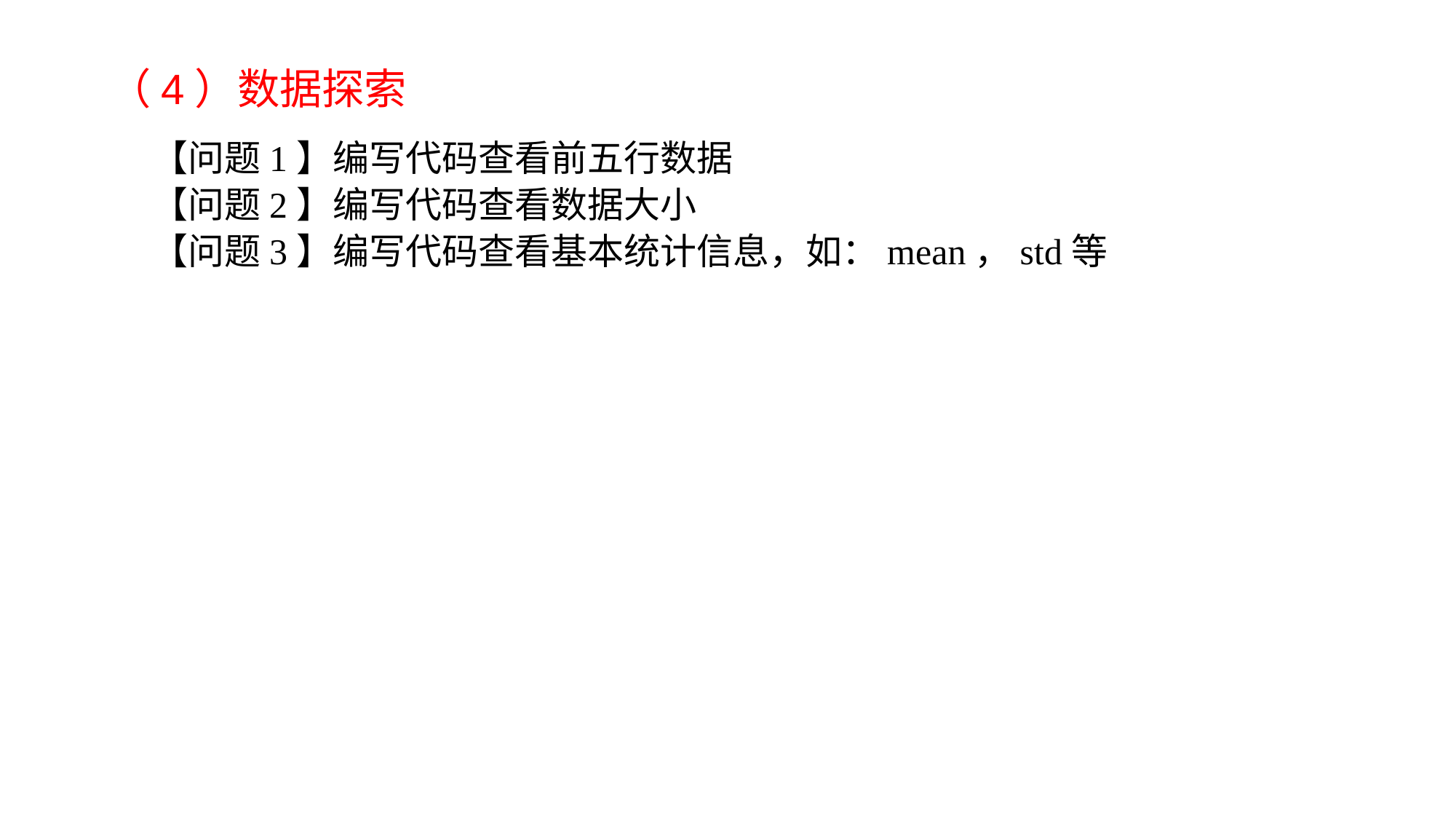

（4）数据探索
【问题1】编写代码查看前五行数据
【问题2】编写代码查看数据大小
【问题3】编写代码查看基本统计信息，如：mean，std等